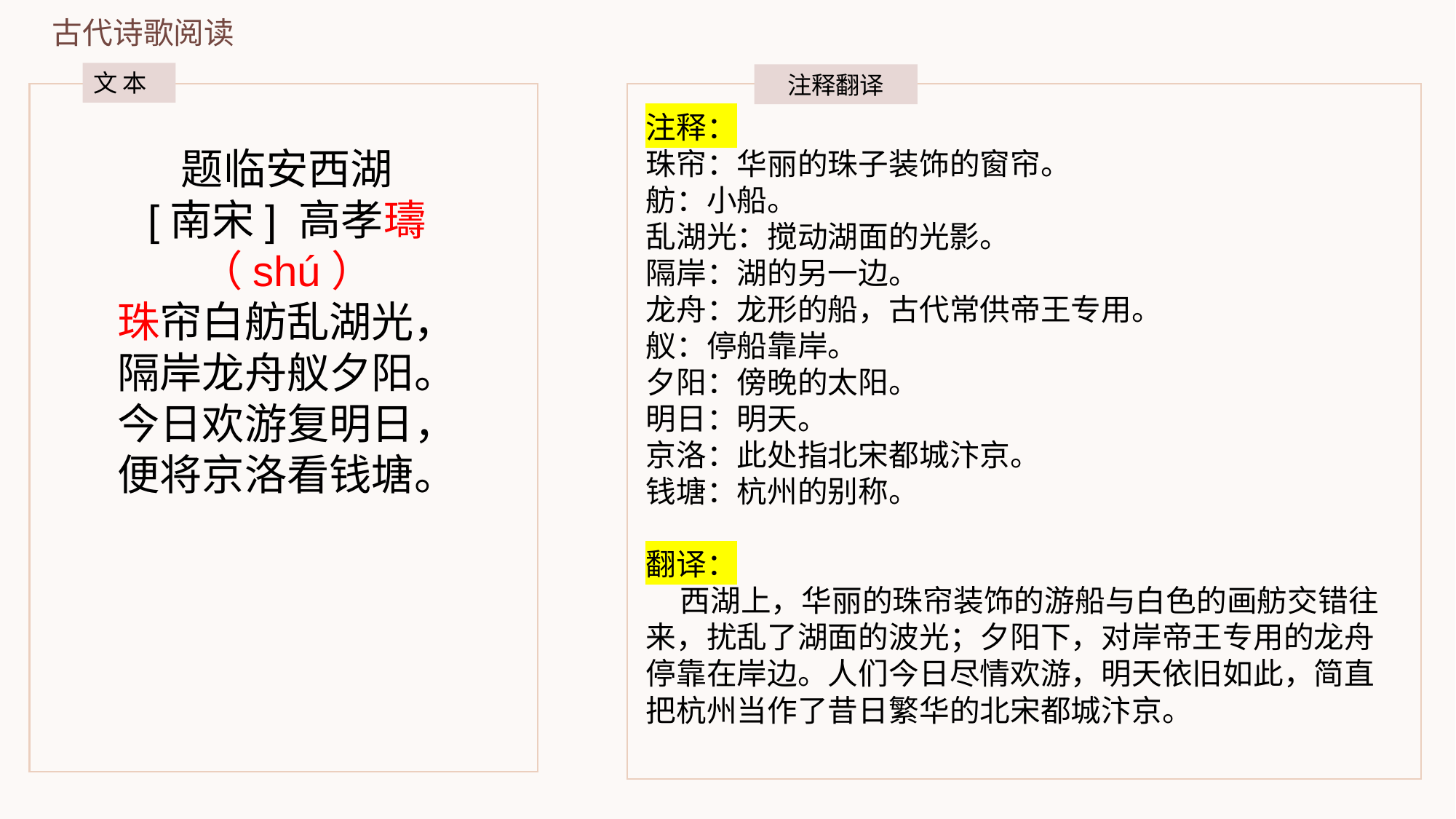

古代诗歌阅读
文 本
注释翻译

注释：
珠帘：华丽的珠子装饰的窗帘。
舫：小船。
乱湖光：搅动湖面的光影。
隔岸：湖的另一边。
龙舟：龙形的船，古代常供帝王专用。
舣：停船靠岸。
夕阳：傍晚的太阳。
明日：明天。
京洛：此处指北宋都城汴京。
钱塘：杭州的别称。

翻译：
    西湖上，华丽的珠帘装饰的游船与白色的画舫交错往来，扰乱了湖面的波光；夕阳下，对岸帝王专用的龙舟停靠在岸边。人们今日尽情欢游，明天依旧如此，简直把杭州当作了昔日繁华的北宋都城汴京。
题临安西湖
[南宋] 高孝璹（shú）
珠帘白舫乱湖光，
隔岸龙舟舣夕阳。
今日欢游复明日，
便将京洛看钱塘。